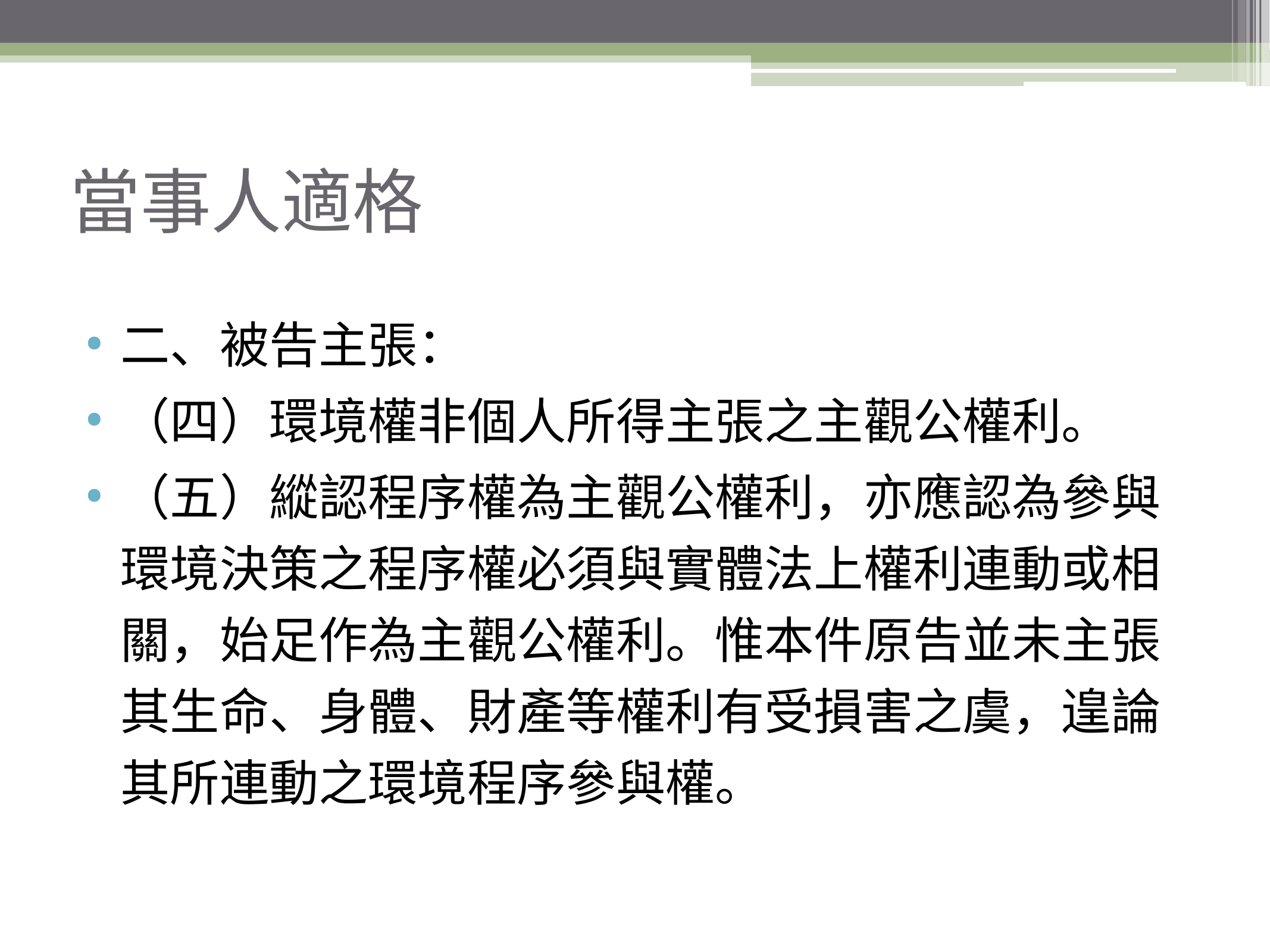

# 當事人適格
二、被告主張：
（四）環境權非個人所得主張之主觀公權利。
（五）縱認程序權為主觀公權利，亦應認為參與環境決策之程序權必須與實體法上權利連動或相關，始足作為主觀公權利。惟本件原告並未主張其生命、身體、財產等權利有受損害之虞，遑論其所連動之環境程序參與權。